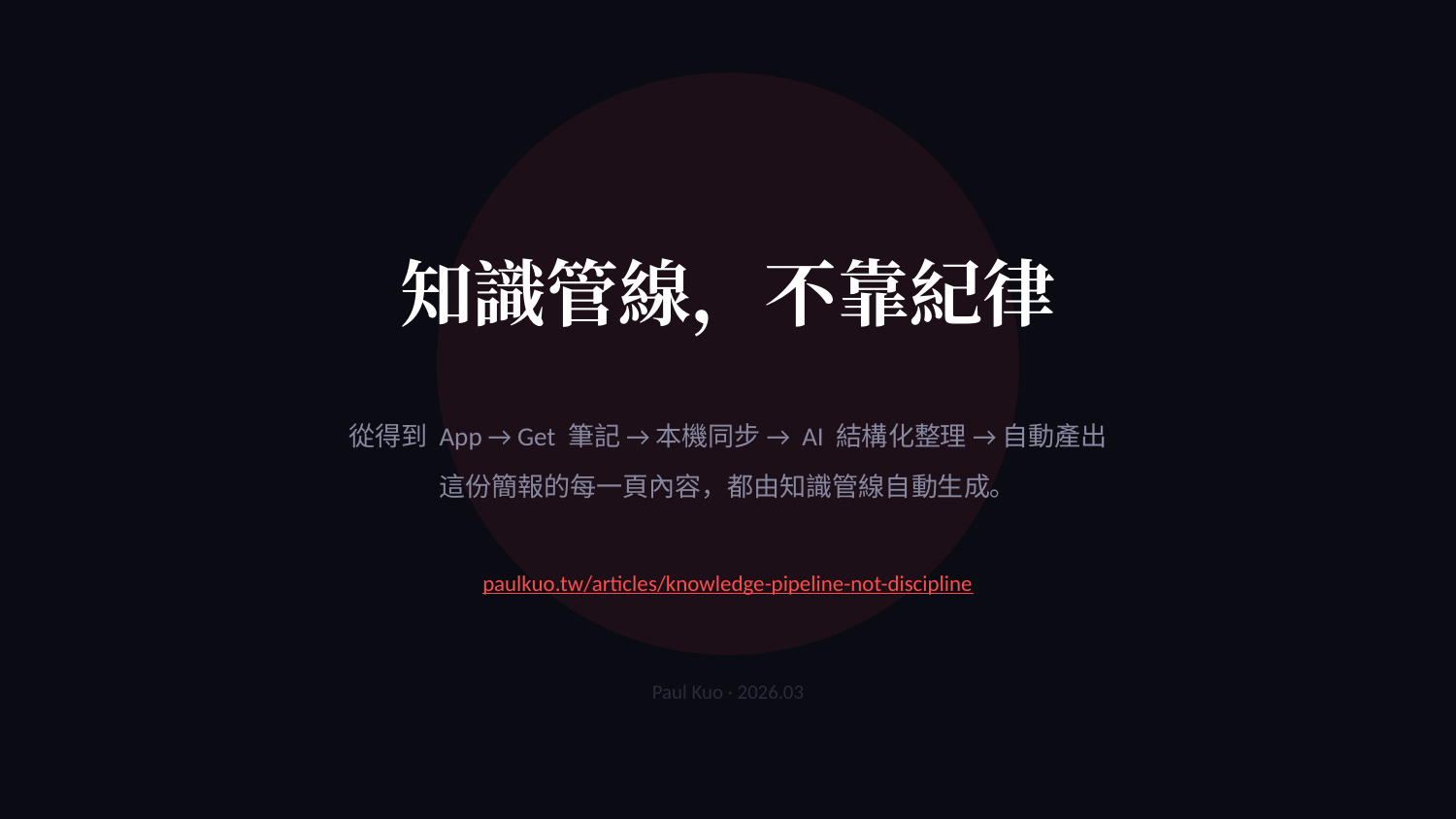

知識管線，不靠紀律
從得到 App → Get 筆記 → 本機同步 → AI 結構化整理 → 自動產出
這份簡報的每一頁內容，都由知識管線自動生成。
paulkuo.tw/articles/knowledge-pipeline-not-discipline
Paul Kuo · 2026.03